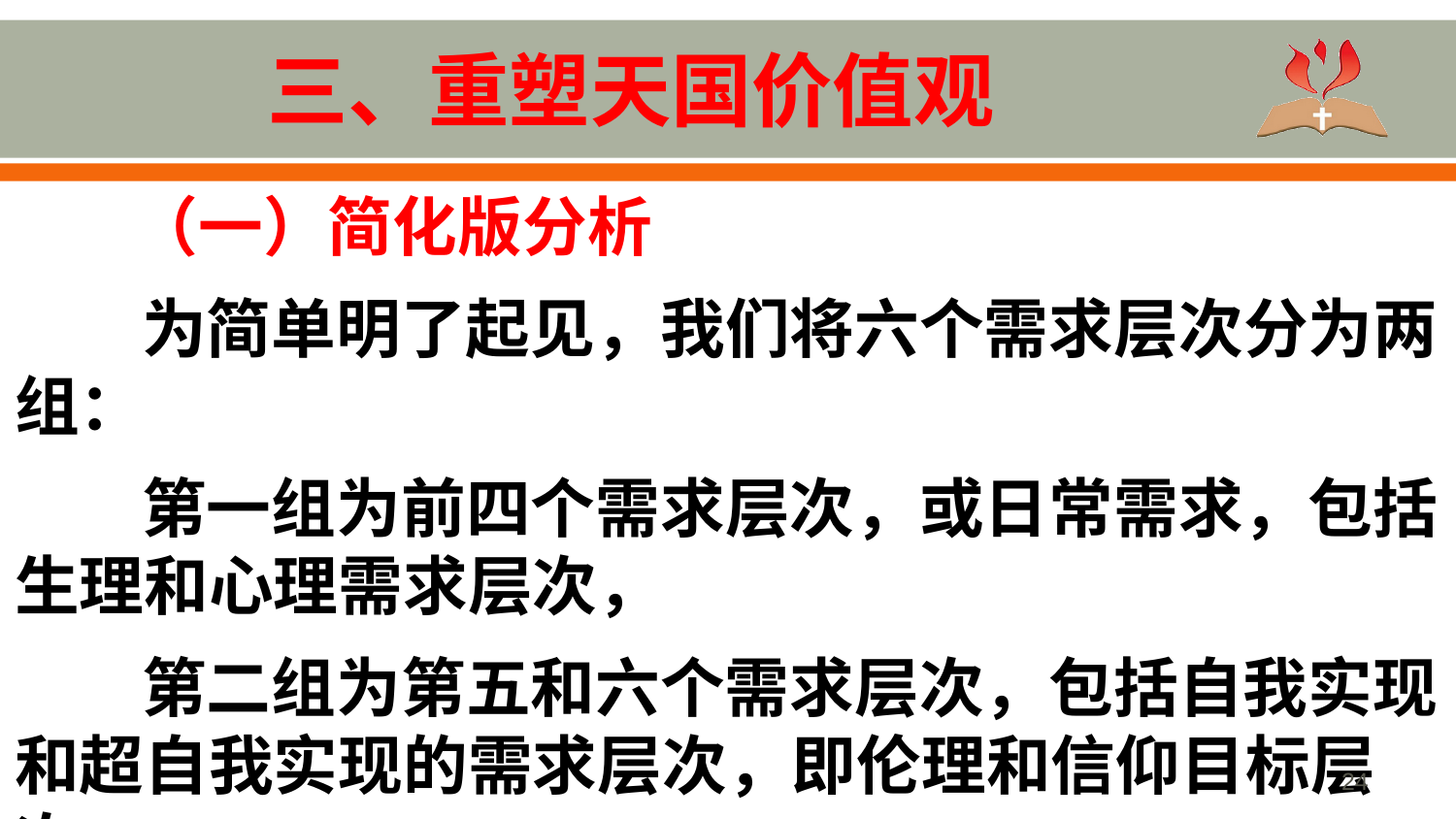

# 三、重塑天国价值观
       （一）简化版分析
为简单明了起见，我们将六个需求层次分为两组：
第一组为前四个需求层次，或日常需求，包括生理和心理需求层次，
第二组为第五和六个需求层次，包括自我实现和超自我实现的需求层次，即伦理和信仰目标层次。

24